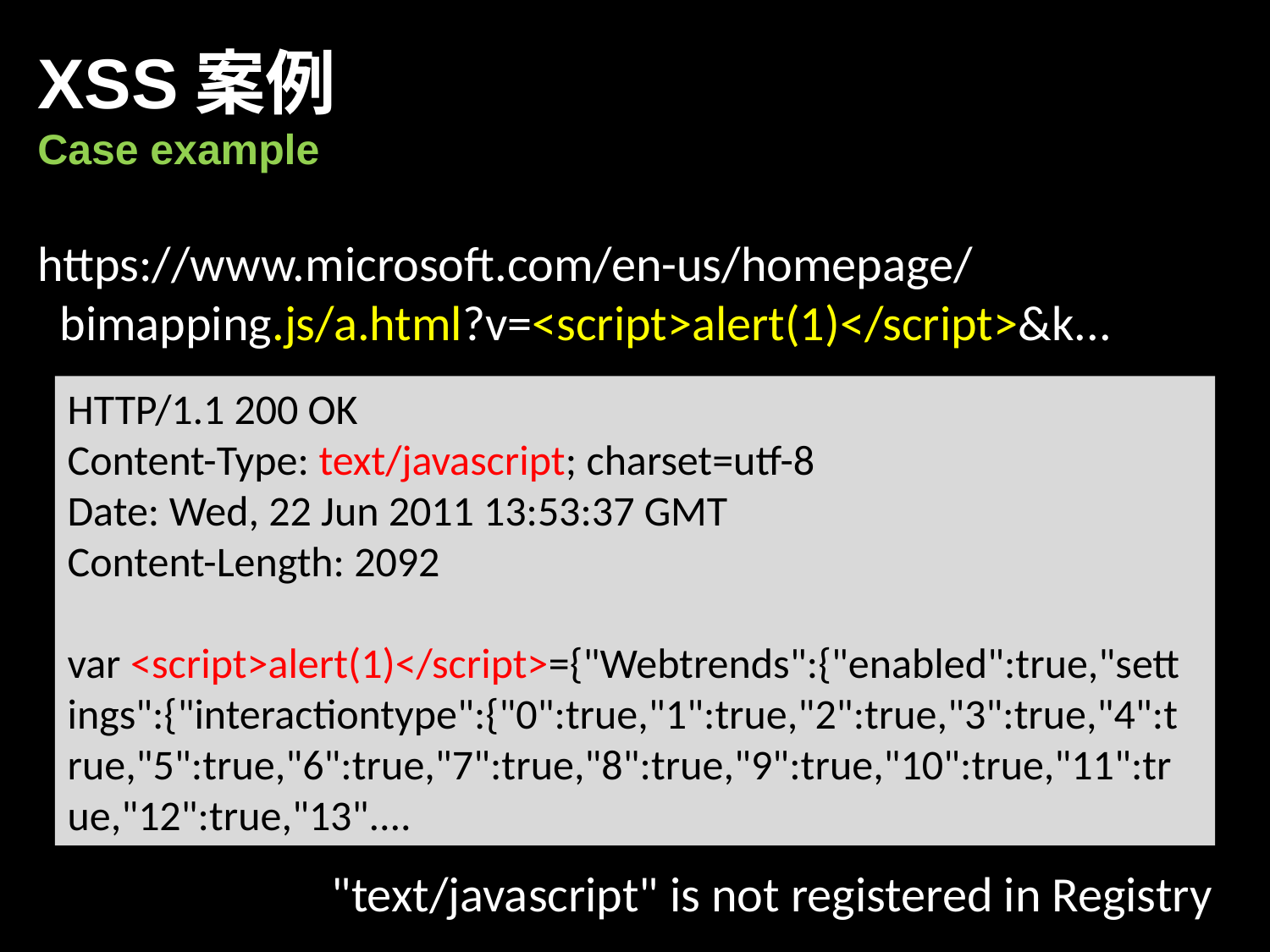

# XSS案例 Case example
https://www.microsoft.com/en-us/homepage/
  bimapping.js/a.html?v=<script>alert(1)</script>&k...
HTTP/1.1 200 OK
Content-Type: text/javascript; charset=utf-8
Date: Wed, 22 Jun 2011 13:53:37 GMT
Content-Length: 2092

var <script>alert(1)</script>={"Webtrends":{"enabled":true,"sett
ings":{"interactiontype":{"0":true,"1":true,"2":true,"3":true,"4":t
rue,"5":true,"6":true,"7":true,"8":true,"9":true,"10":true,"11":tr
ue,"12":true,"13"....
"text/javascript" is not registered in Registry